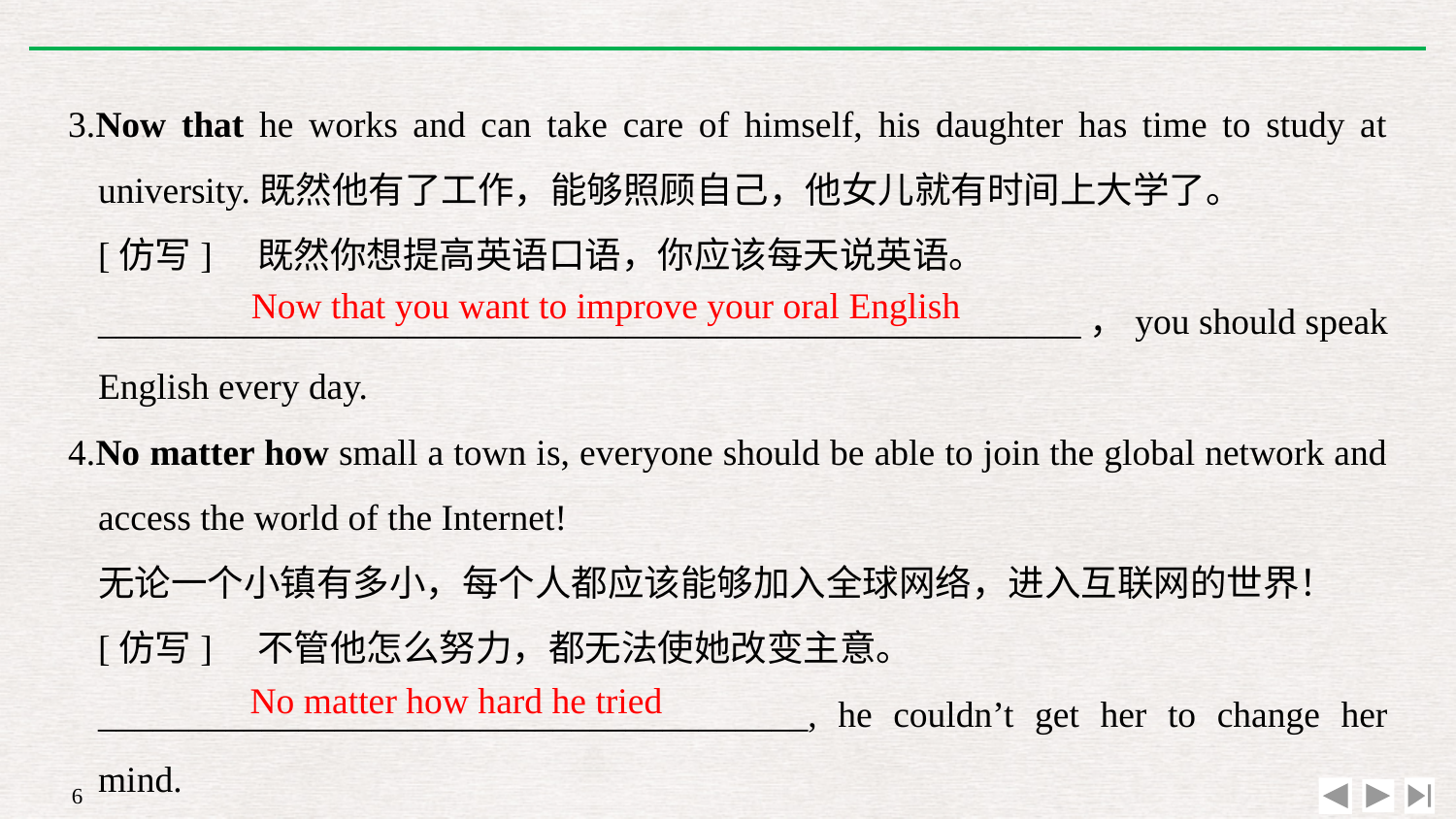

3.Now that he works and can take care of himself, his daughter has time to study at university.既然他有了工作，能够照顾自己，他女儿就有时间上大学了。
	[仿写]　既然你想提高英语口语，你应该每天说英语。
	______________________________________________________，you should speak English every day.
4.No matter how small a town is, everyone should be able to join the global network and access the world of the Internet!
	无论一个小镇有多小，每个人都应该能够加入全球网络，进入互联网的世界！
	[仿写]　不管他怎么努力，都无法使她改变主意。
	_______________________________________, he couldn’t get her to change her mind.
Now that you want to improve your oral English
No matter how hard he tried